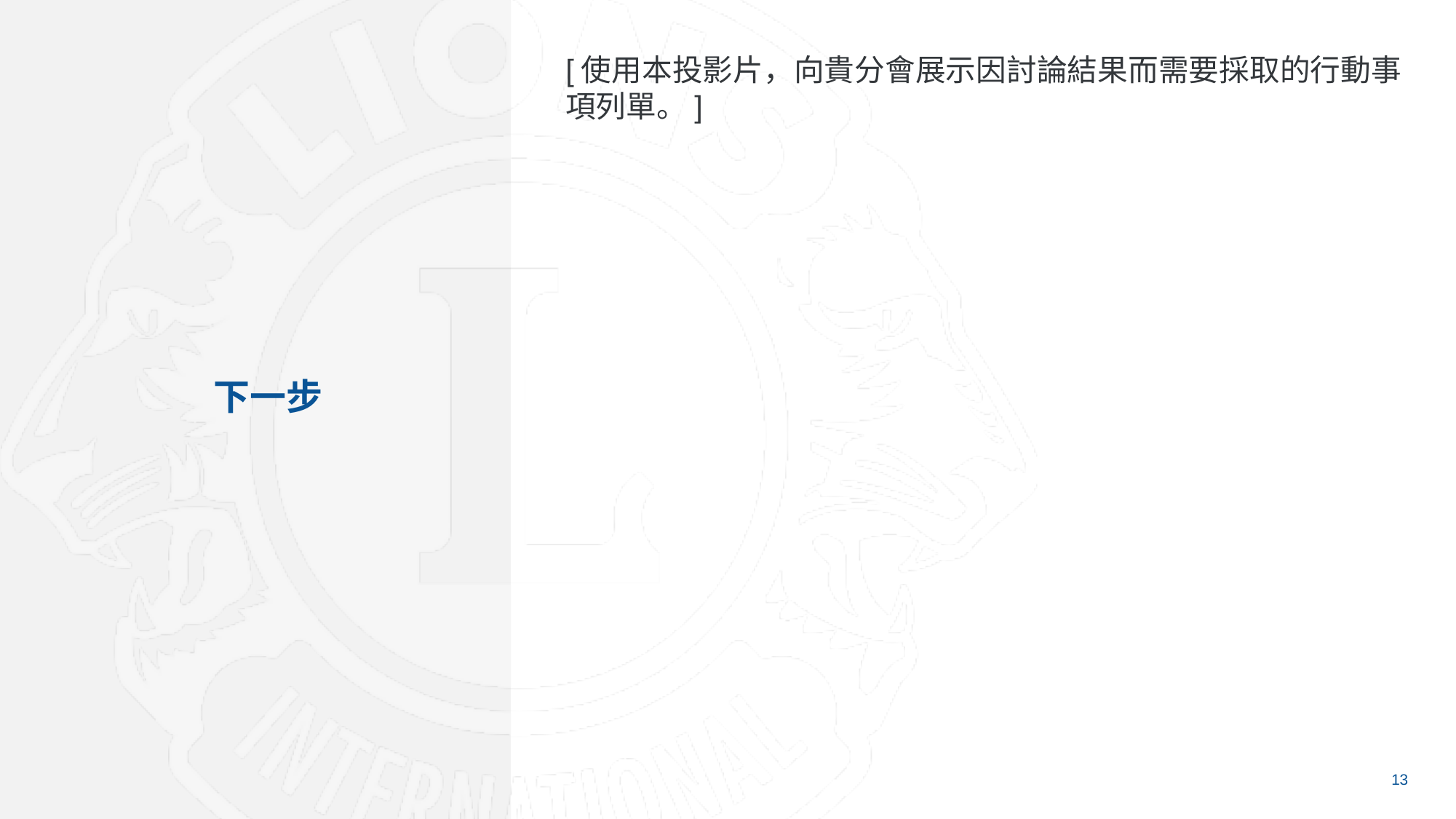

[使用本投影片，向貴分會展示因討論結果而需要採取的行動事項列單。]
下一步